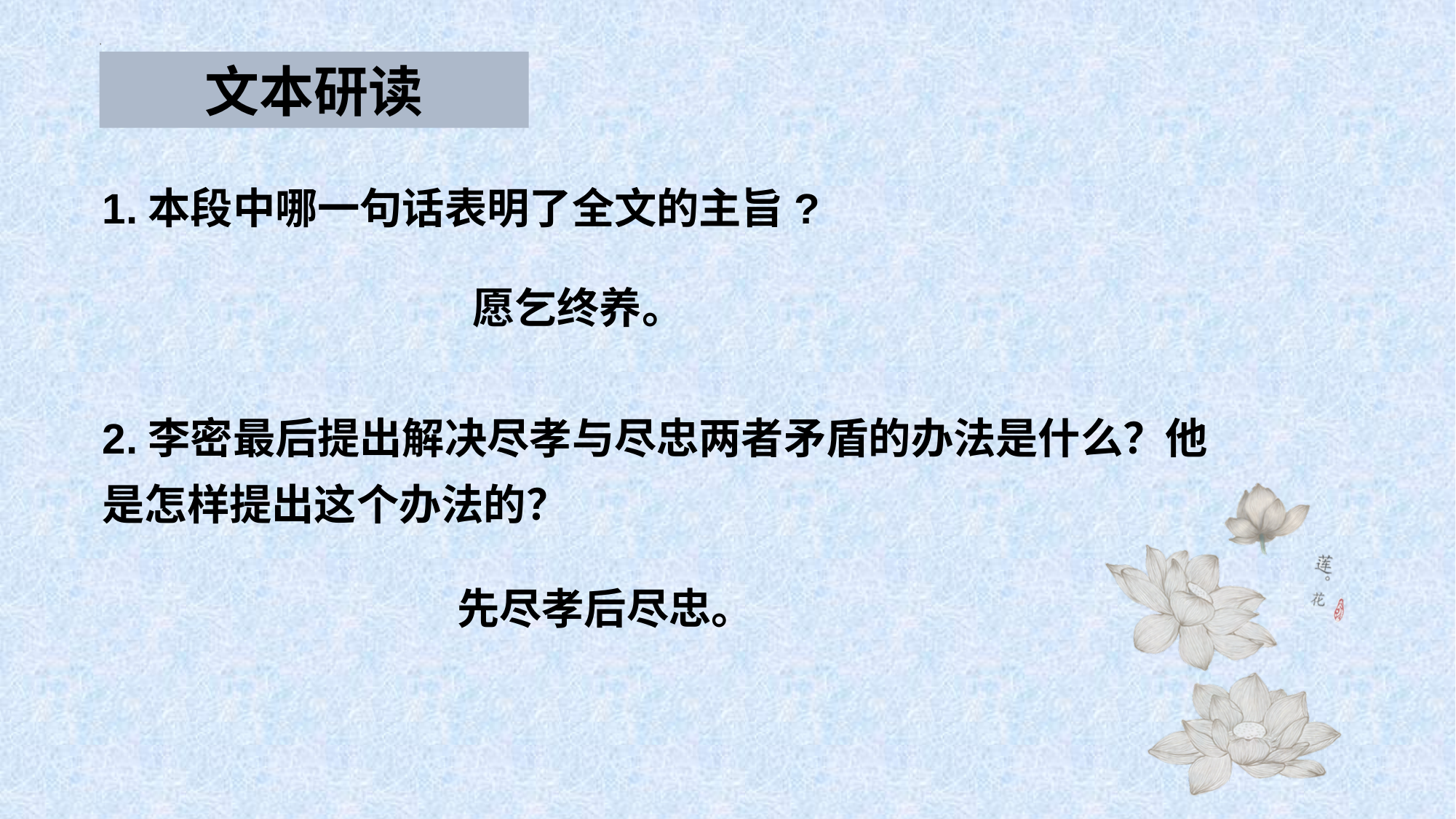

文本研读
1.本段中哪一句话表明了全文的主旨?
愿乞终养。
2.李密最后提出解决尽孝与尽忠两者矛盾的办法是什么？他是怎样提出这个办法的？
先尽孝后尽忠。